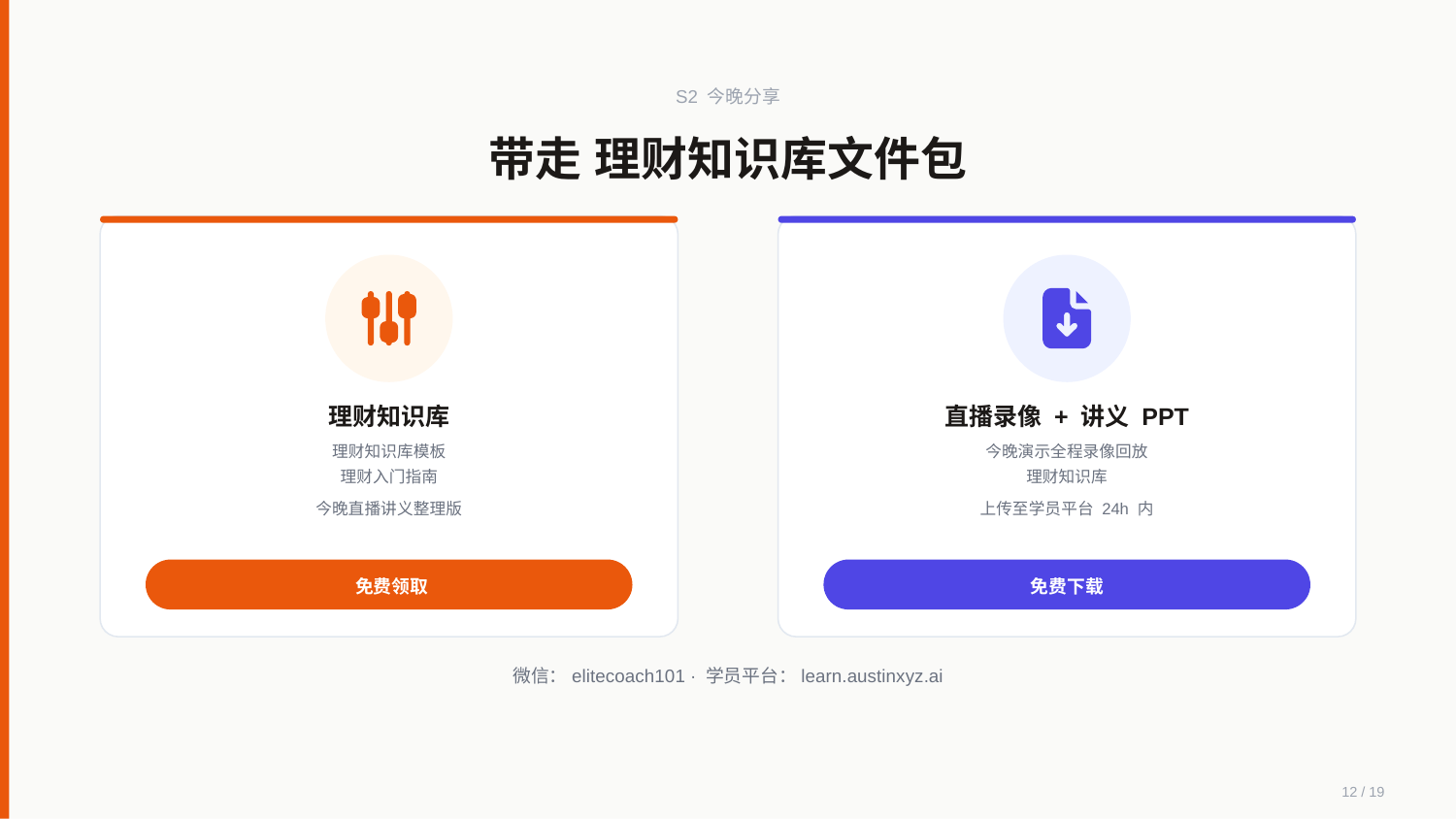

S2 今晚分享
带走 理财知识库文件包

理财知识库
直播录像 + 讲义 PPT
理财知识库模板
今晚演示全程录像回放
理财入门指南
理财知识库
今晚直播讲义整理版
上传至学员平台 24h 内

免费领取
免费下载
微信：elitecoach101 · 学员平台：learn.austinxyz.ai
12 / 19